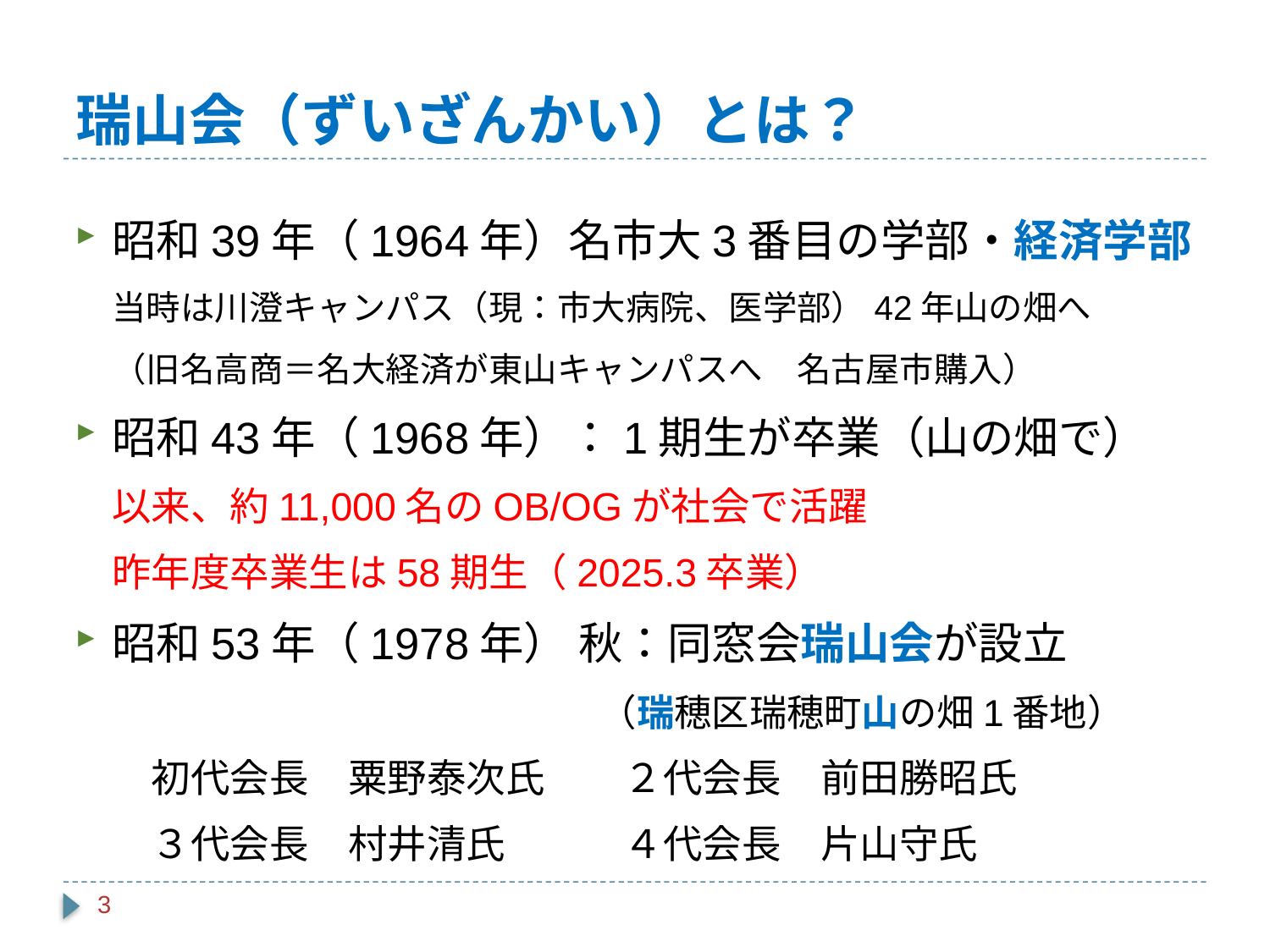

# 瑞山会（ずいざんかい）とは？
昭和39年（1964年）名市大3番目の学部・経済学部
当時は川澄キャンパス（現：市大病院、医学部）42年山の畑へ
（旧名高商＝名大経済が東山キャンパスへ　名古屋市購入）
昭和43年（1968年）：1期生が卒業（山の畑で）
以来、約11,000名のOB/OGが社会で活躍
昨年度卒業生は58期生（2025.3卒業）
昭和53年（1978年） 秋：同窓会瑞山会が設立
　　　　　　　　　　　　　　（瑞穂区瑞穂町山の畑1番地）
　初代会長　粟野泰次氏　　２代会長　前田勝昭氏
　３代会長　村井清氏　　　４代会長　片山守氏

3